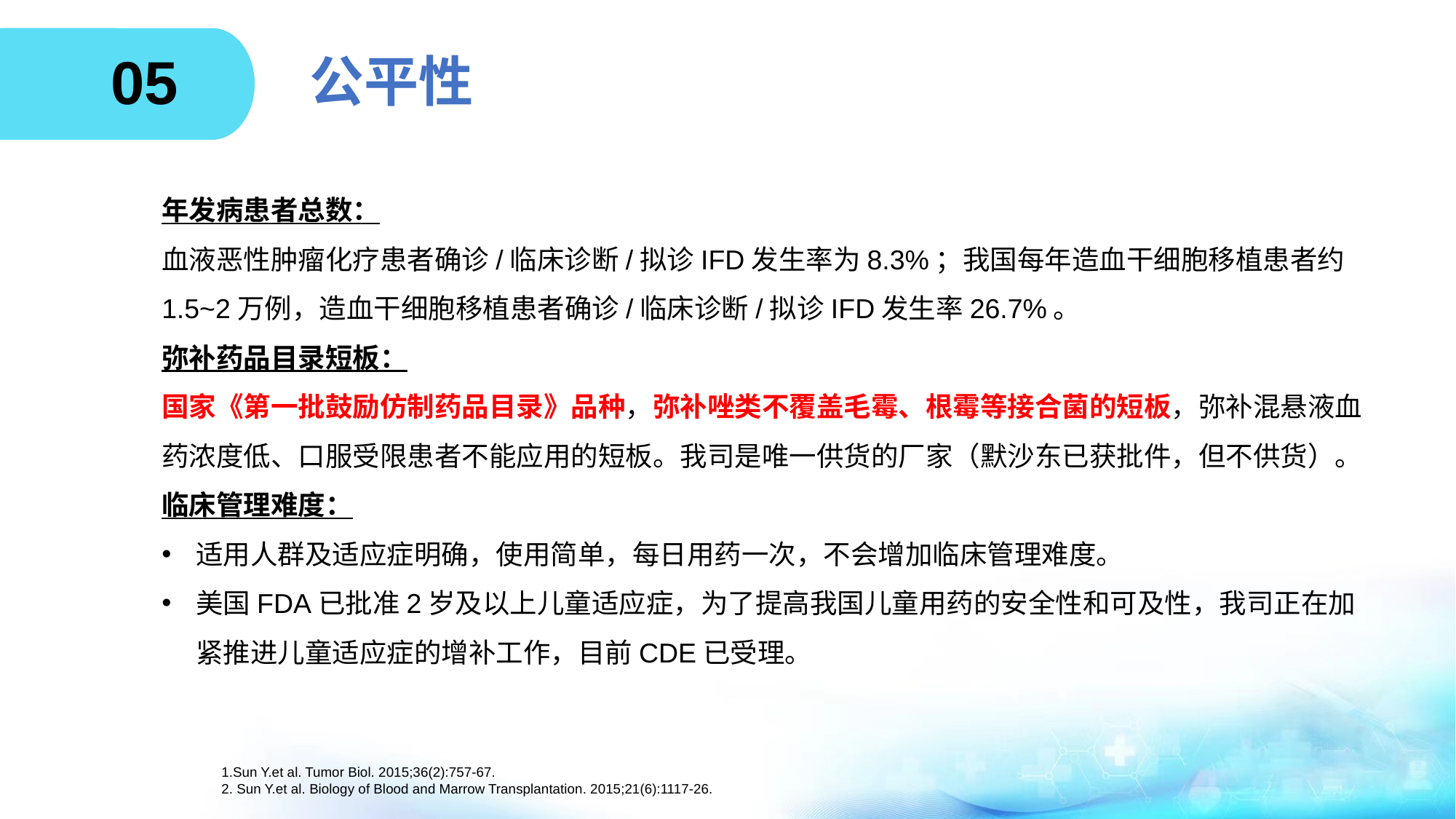

05
# 公平性
年发病患者总数：
血液恶性肿瘤化疗患者确诊/临床诊断/拟诊IFD发生率为8.3%；我国每年造血干细胞移植患者约1.5~2万例，造血干细胞移植患者确诊/临床诊断/拟诊IFD发生率26.7%。
弥补药品目录短板：
国家《第一批鼓励仿制药品目录》品种，弥补唑类不覆盖毛霉、根霉等接合菌的短板，弥补混悬液血药浓度低、口服受限患者不能应用的短板。我司是唯一供货的厂家（默沙东已获批件，但不供货）。
临床管理难度：
适用人群及适应症明确，使用简单，每日用药一次，不会增加临床管理难度。
美国FDA已批准2岁及以上儿童适应症，为了提高我国儿童用药的安全性和可及性，我司正在加紧推进儿童适应症的增补工作，目前CDE已受理。
1.Sun Y.et al. Tumor Biol. 2015;36(2):757-67.
2. Sun Y.et al. Biology of Blood and Marrow Transplantation. 2015;21(6):1117-26.